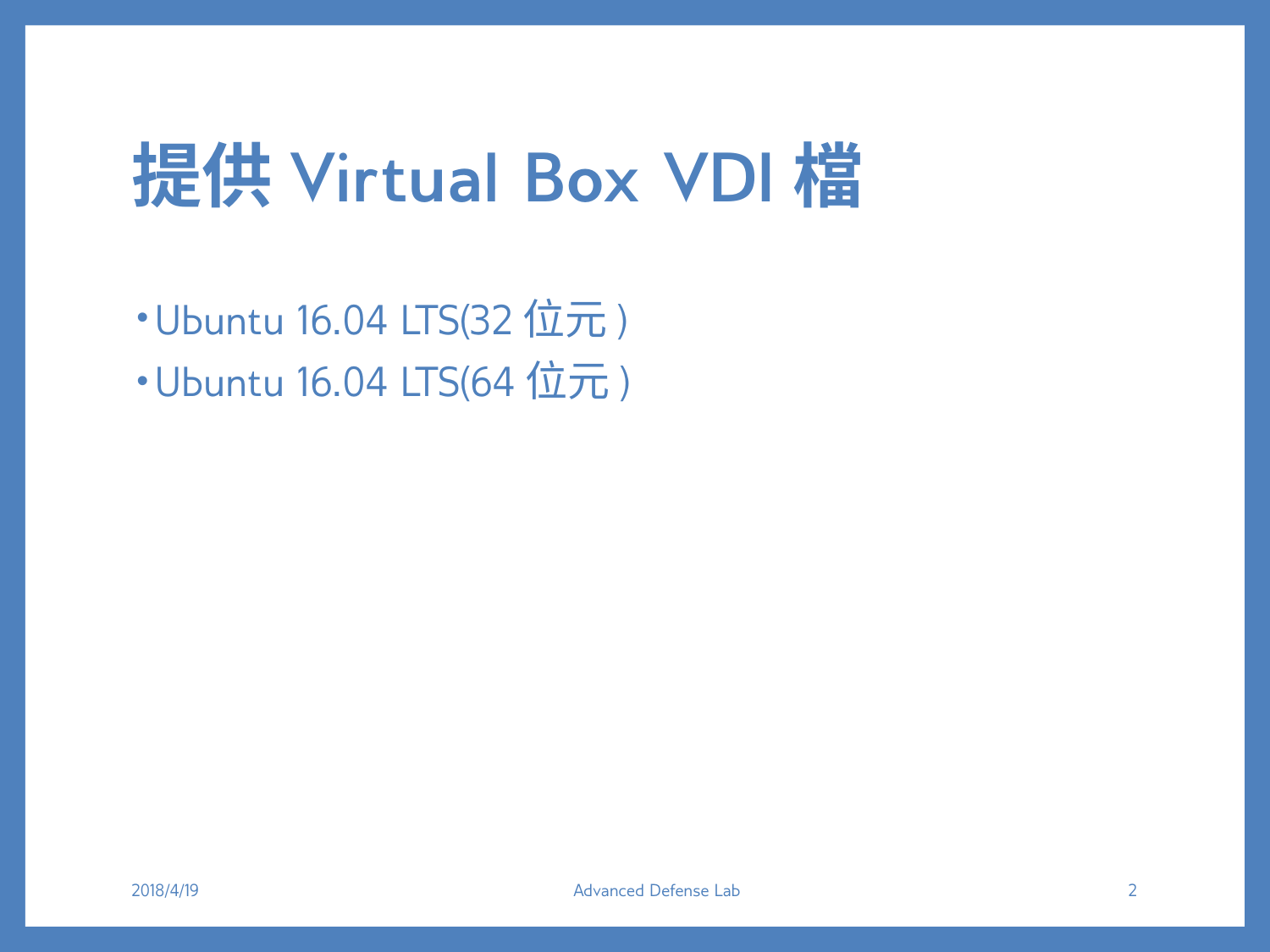

# 提供Virtual Box VDI檔
Ubuntu 16.04 LTS(32位元)
Ubuntu 16.04 LTS(64位元)
2018/4/19
Advanced Defense Lab
2